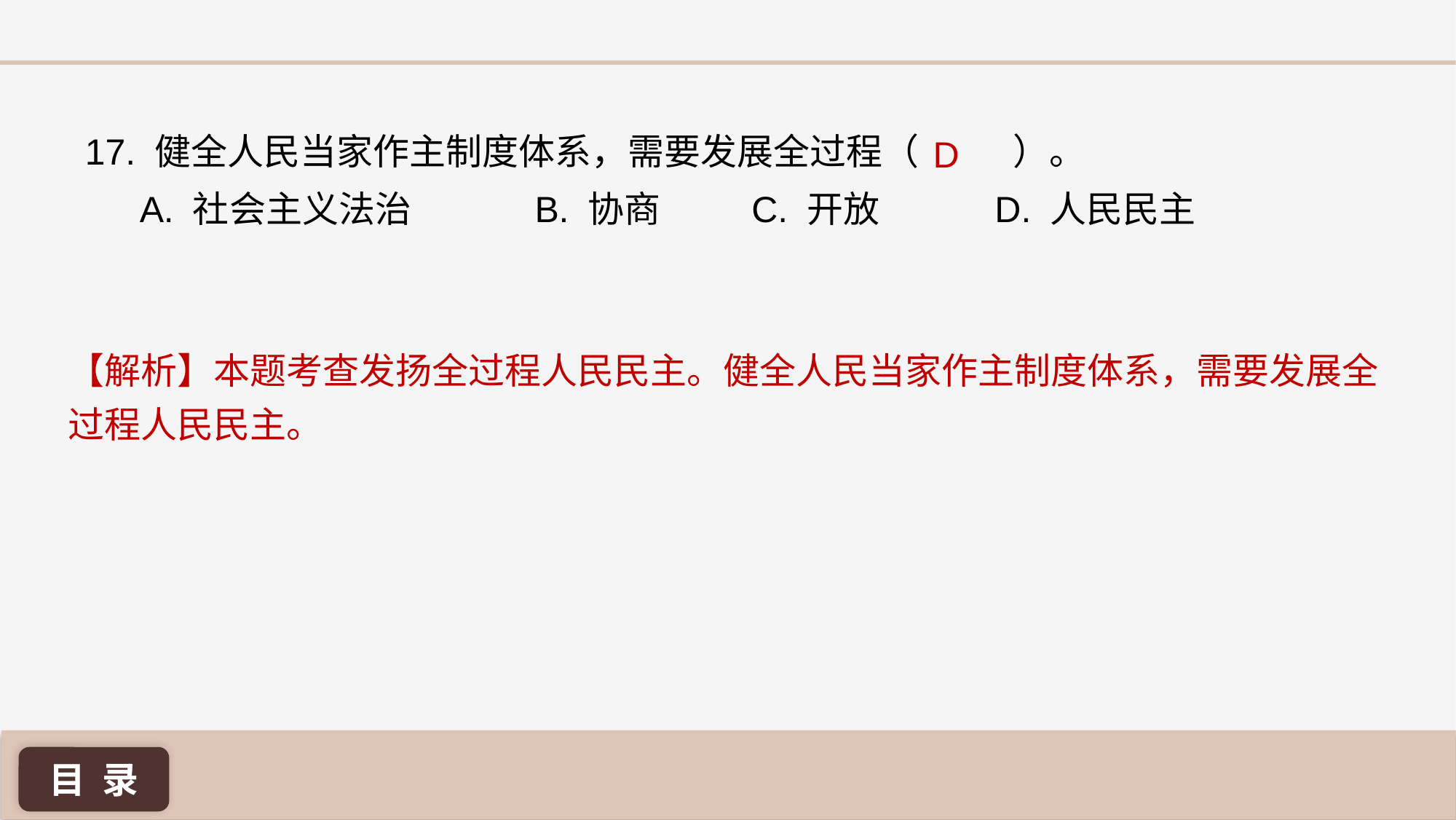

D
17. 健全人民当家作主制度体系，需要发展全过程（ 	）。
A. 社会主义法治              B. 协商          C. 开放             D. 人民民主
【解析】本题考查发扬全过程人民民主。健全人民当家作主制度体系，需要发展全过程人民民主。